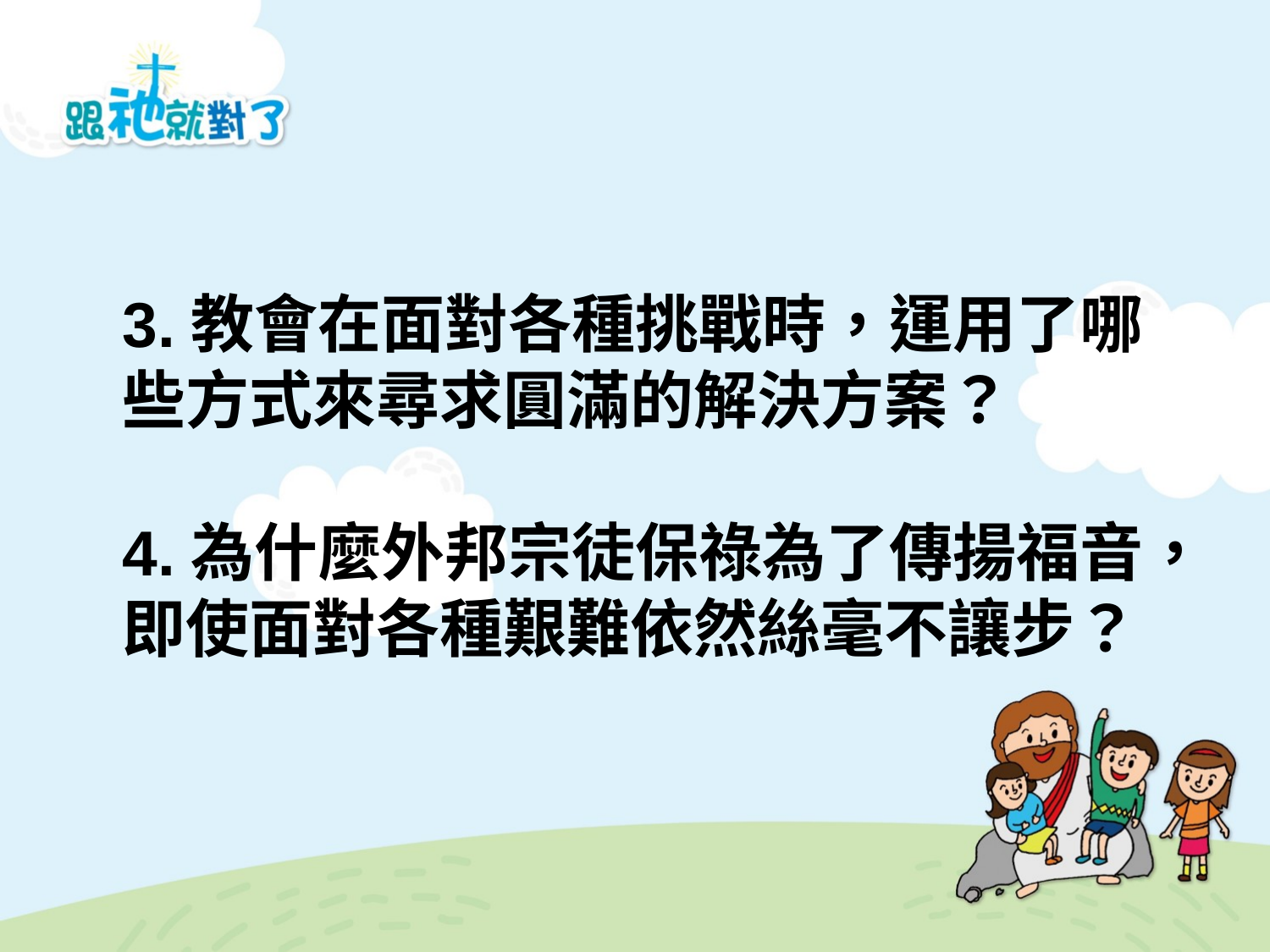

3.教會在面對各種挑戰時，運用了哪些方式來尋求圓滿的解決方案？

4.為什麼外邦宗徒保祿為了傳揚福音，即使面對各種艱難依然絲毫不讓步？